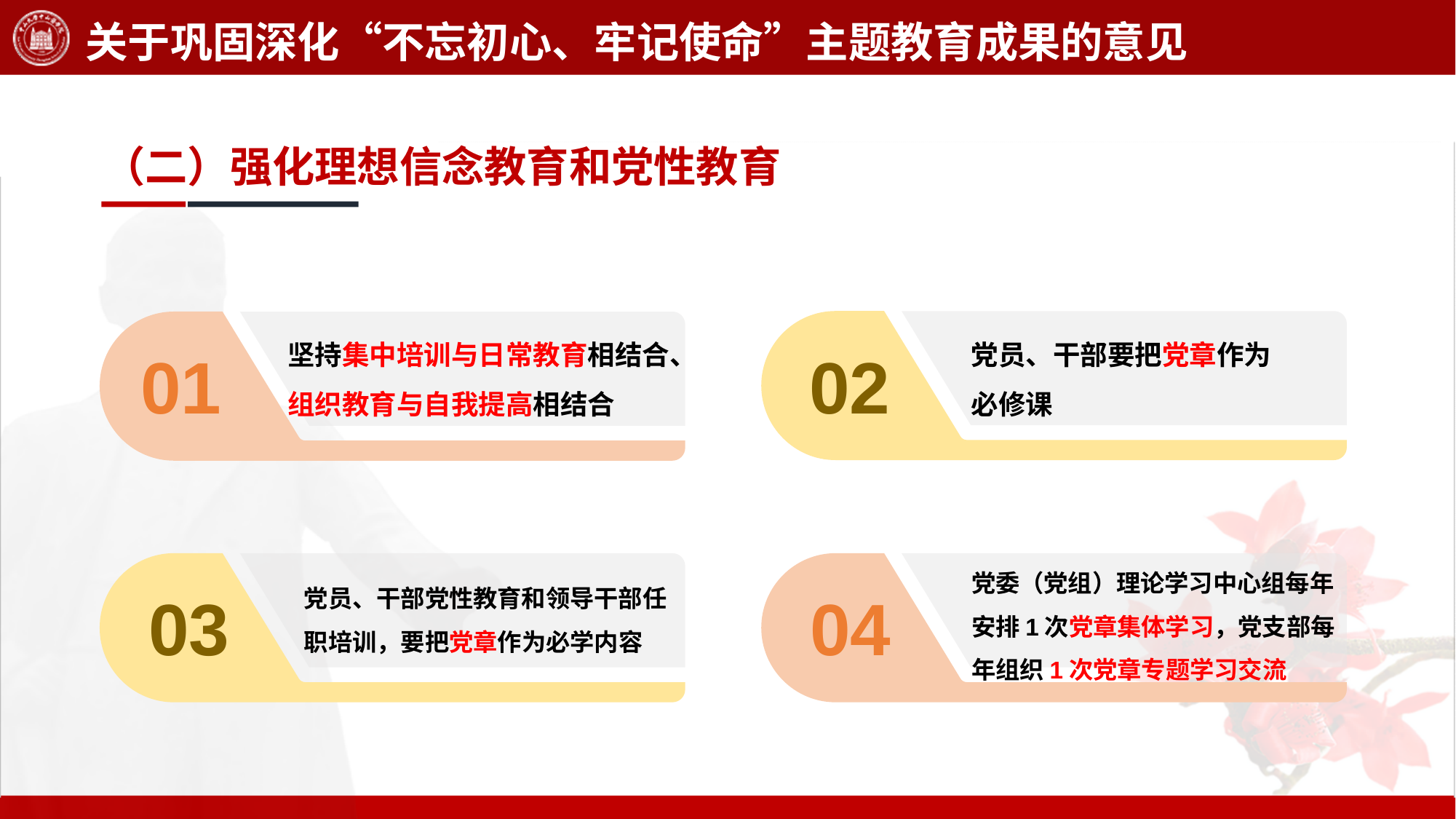

关于巩固深化“不忘初心、牢记使命”主题教育成果的意见
（二）强化理想信念教育和党性教育

02

党员、干部要把党章作为必修课

01

坚持集中培训与日常教育相结合、组织教育与自我提高相结合

03

党员、干部党性教育和领导干部任职培训，要把党章作为必学内容

04

党委（党组）理论学习中心组每年安排1次党章集体学习，党支部每年组织1次党章专题学习交流